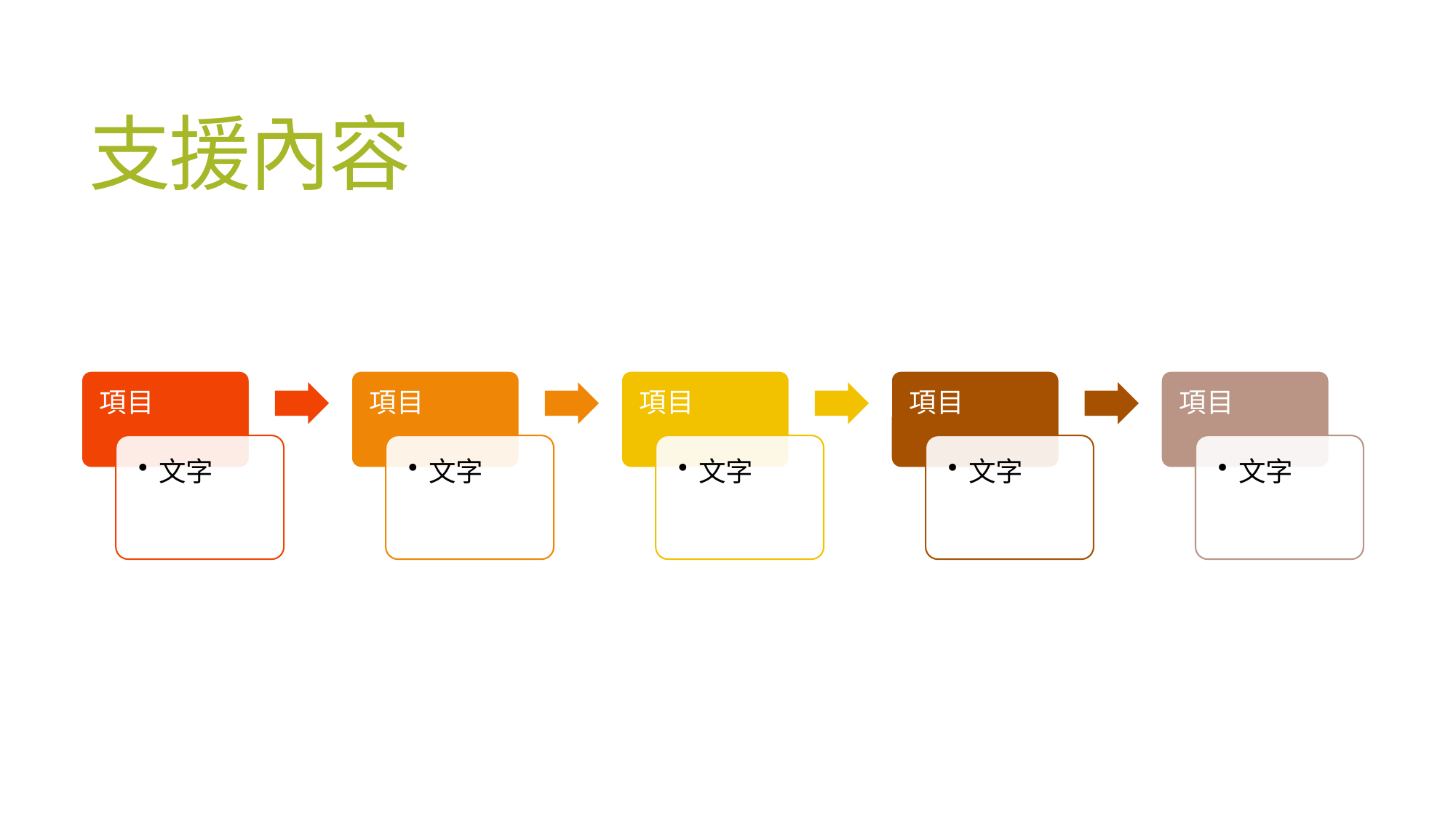

# 支援內容
項目
文字

項目
文字

項目
文字

項目
文字

項目
文字